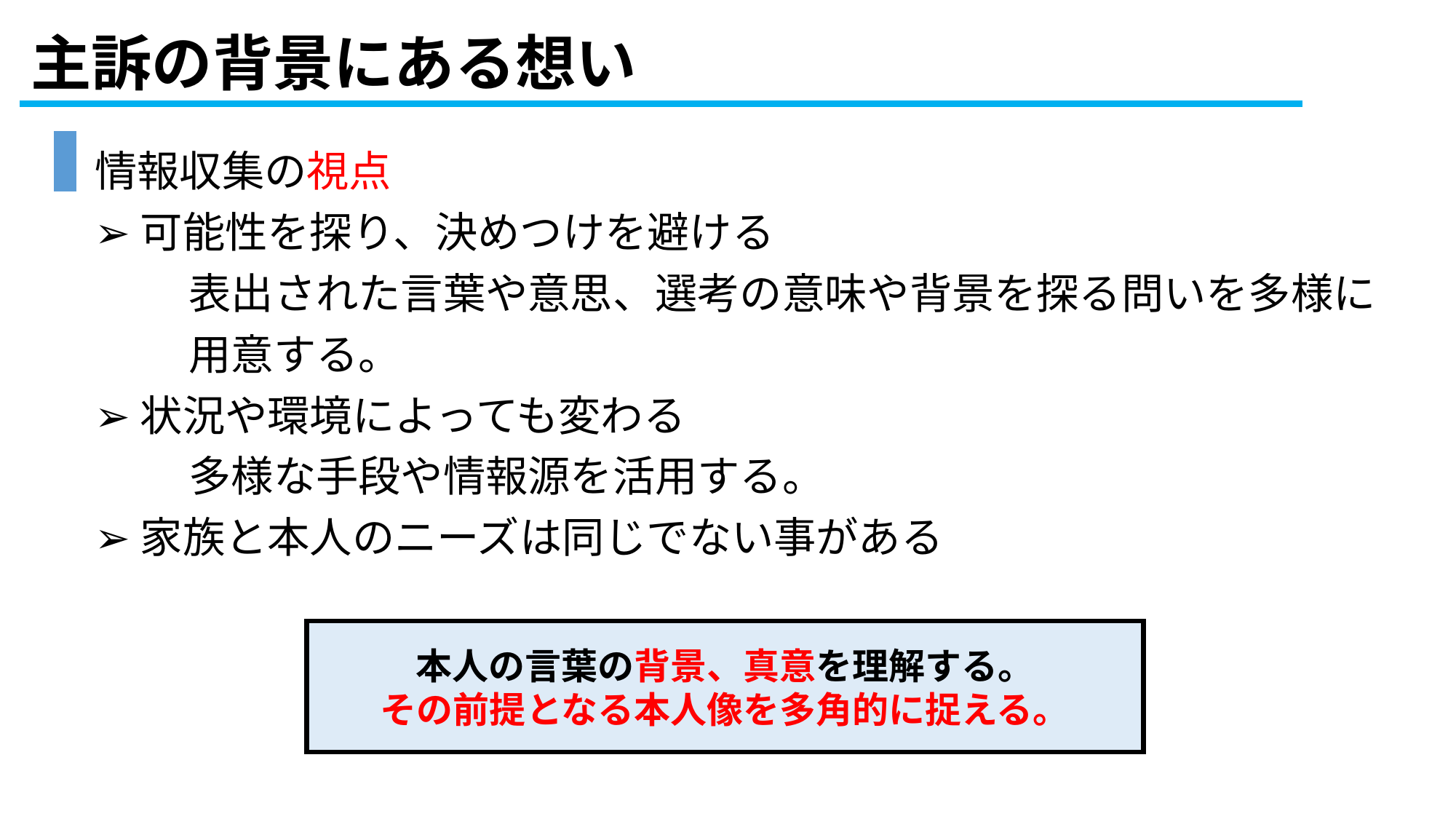

# 主訴の背景にある想い
情報収集の視点
➢可能性を探り、決めつけを避ける
　 　表出された言葉や意思、選考の意味や背景を探る問いを多様に
　　 用意する。
➢状況や環境によっても変わる
　　 多様な手段や情報源を活用する。
➢家族と本人のニーズは同じでない事がある
本人の言葉の背景、真意を理解する。
その前提となる本人像を多角的に捉える。